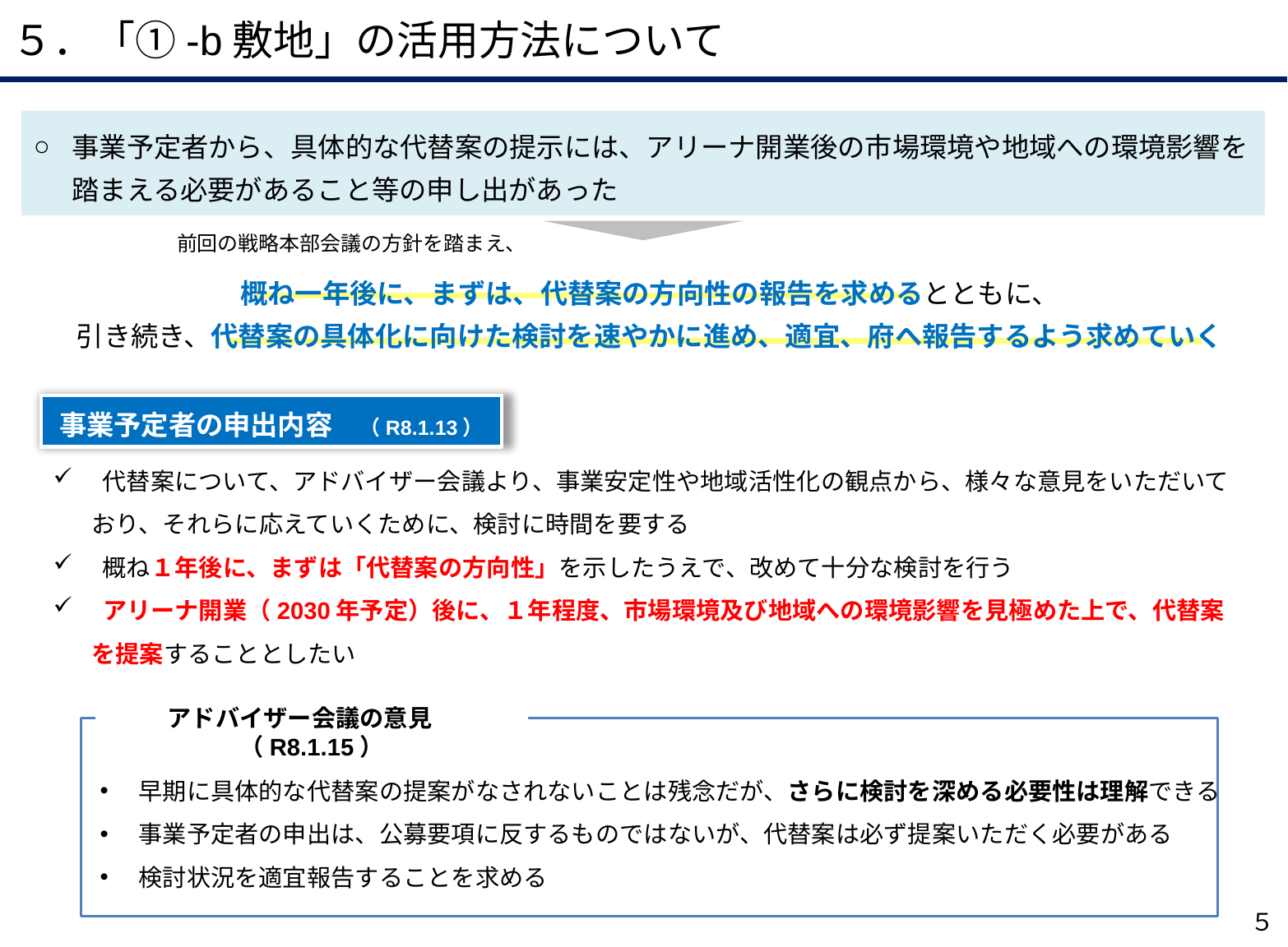

５．「①-b敷地」の活用方法について
事業予定者から、具体的な代替案の提示には、アリーナ開業後の市場環境や地域への環境影響を踏まえる必要があること等の申し出があった
　　　　　前回の戦略本部会議の方針を踏まえ、
概ね一年後に、まずは、代替案の方向性の報告を求めるとともに、
引き続き、代替案の具体化に向けた検討を速やかに進め、適宜、府へ報告するよう求めていく

事業予定者の申出内容　（R8.1.13）
 代替案について、アドバイザー会議より、事業安定性や地域活性化の観点から、様々な意見をいただいており、それらに応えていくために、検討に時間を要する
 概ね１年後に、まずは「代替案の方向性」を示したうえで、改めて十分な検討を行う
 アリーナ開業（2030年予定）後に、１年程度、市場環境及び地域への環境影響を見極めた上で、代替案を提案することとしたい
アドバイザー会議の意見　（R8.1.15）

早期に具体的な代替案の提案がなされないことは残念だが、さらに検討を深める必要性は理解できる
事業予定者の申出は、公募要項に反するものではないが、代替案は必ず提案いただく必要がある
検討状況を適宜報告することを求める
５